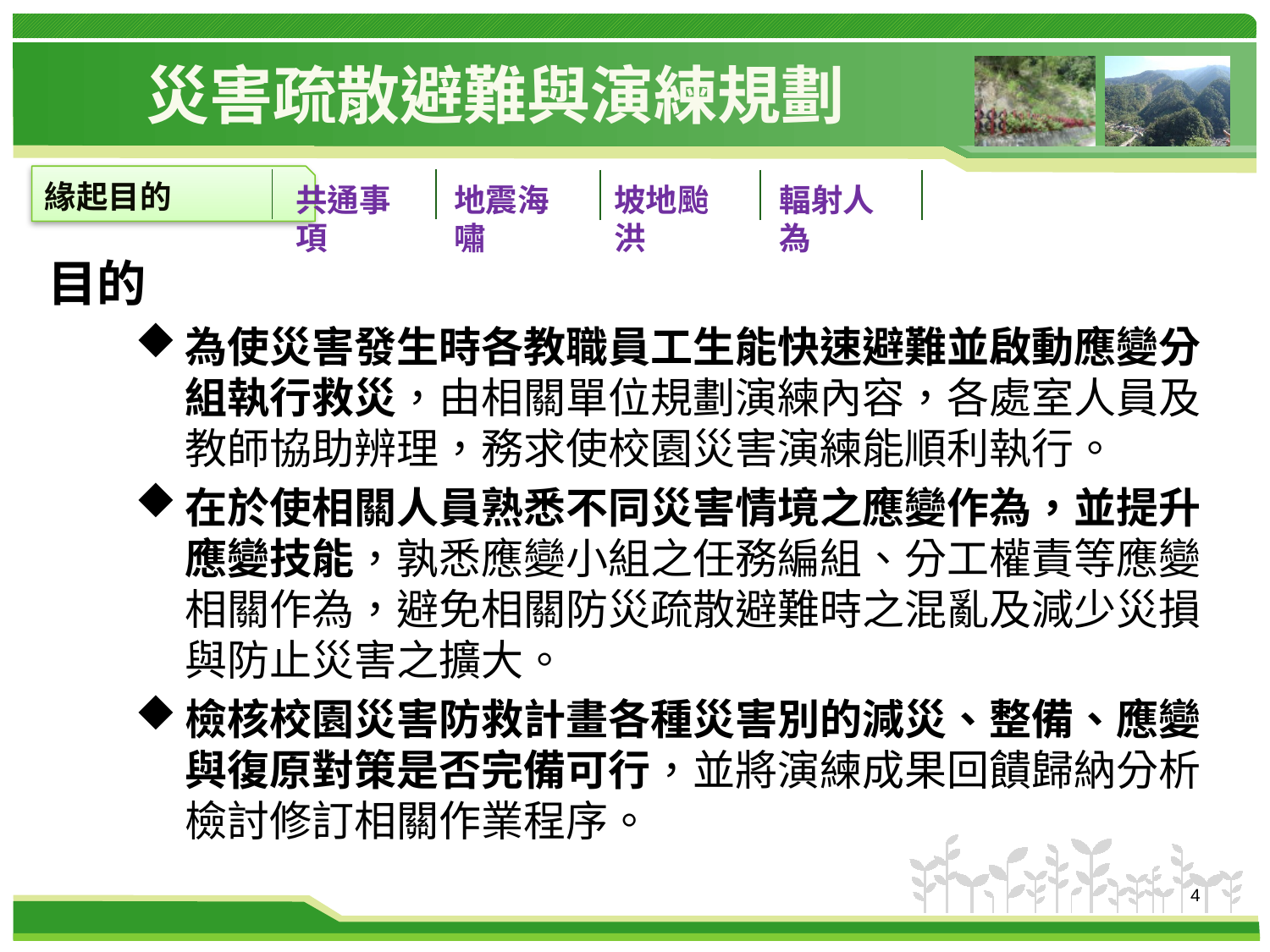

# 災害疏散避難與演練規劃
緣起目的
共通事項
地震海嘯
坡地颱洪
輻射人為
目的
為使災害發生時各教職員工生能快速避難並啟動應變分組執行救災，由相關單位規劃演練內容，各處室人員及教師協助辨理，務求使校園災害演練能順利執行。
在於使相關人員熟悉不同災害情境之應變作為，並提升應變技能，孰悉應變小組之任務編組、分工權責等應變相關作為，避免相關防災疏散避難時之混亂及減少災損與防止災害之擴大。
檢核校園災害防救計畫各種災害別的減災、整備、應變與復原對策是否完備可行，並將演練成果回饋歸納分析檢討修訂相關作業程序。

4